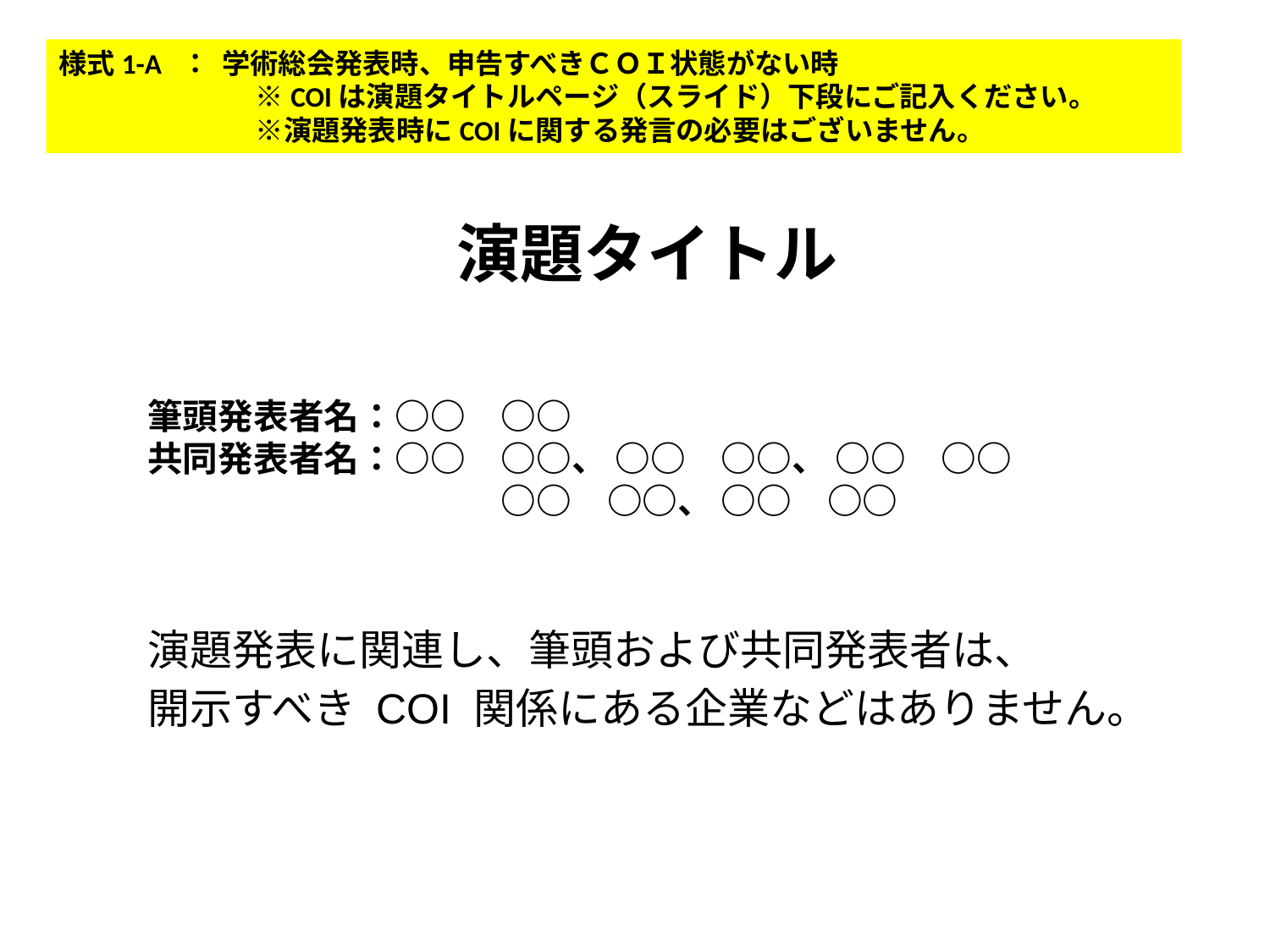

様式1-A  ：  学術総会発表時、申告すべきＣＯＩ状態がない時
　　　　　　　※COIは演題タイトルページ（スライド）下段にご記入ください。
　　　　　　　※演題発表時にCOIに関する発言の必要はございません。
# 演題タイトル
筆頭発表者名：○○　○○
共同発表者名：○○　○○、 ○○　○○、 ○○　○○
　　　　　　　　　　○○　○○、 ○○　○○

演題発表に関連し、筆頭および共同発表者は、
開示すべき COI 関係にある企業などはありません。